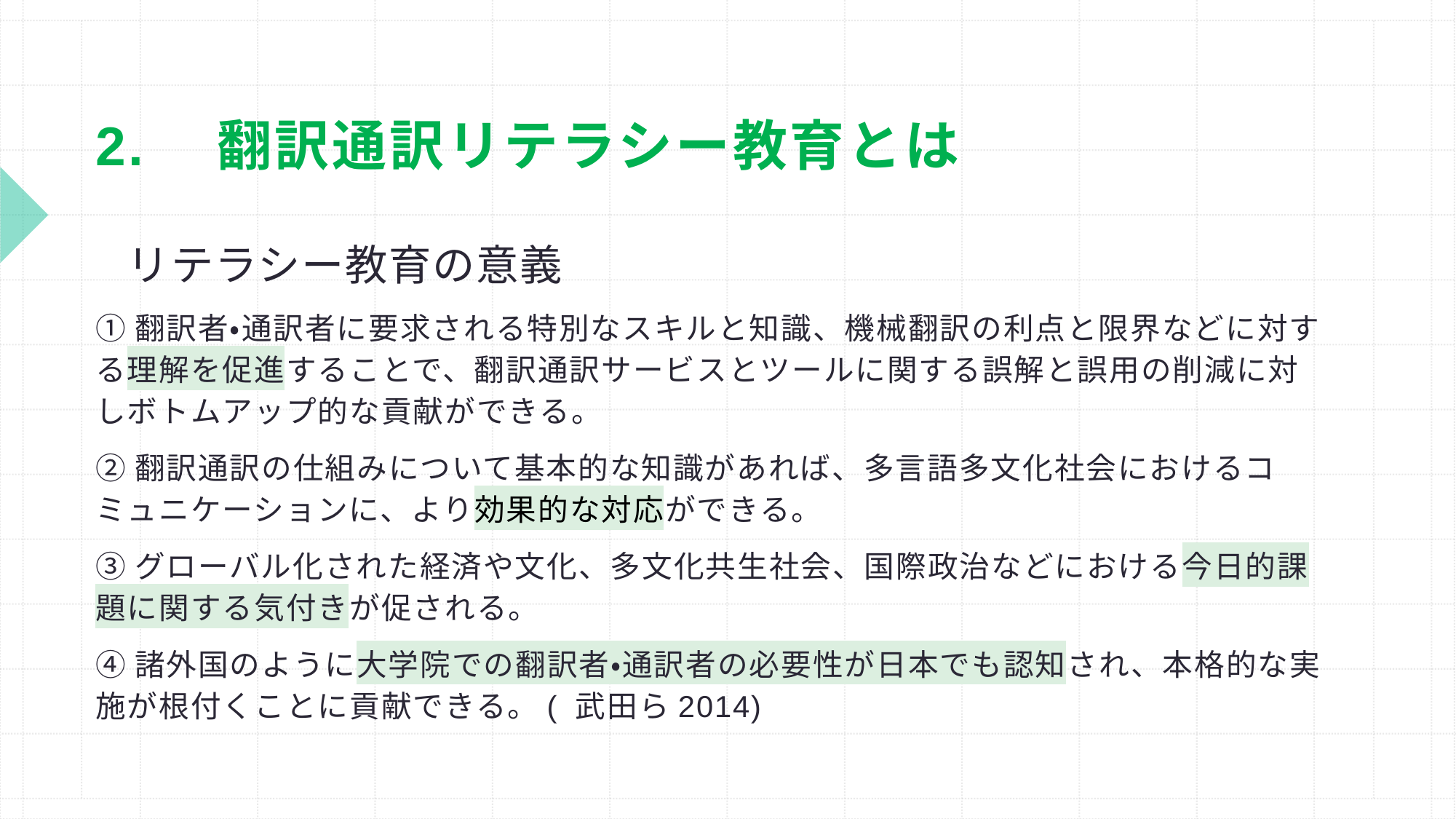

# 2.　翻訳通訳リテラシー教育とは
　リテラシー教育の意義
①翻訳者・通訳者に要求される特別なスキルと知識、機械翻訳の利点と限界などに対する理解を促進することで、翻訳通訳サービスとツールに関する誤解と誤用の削減に対しボトムアップ的な貢献ができる。
②翻訳通訳の仕組みについて基本的な知識があれば、多言語多文化社会におけるコミュニケーションに、より効果的な対応ができる。
③グローバル化された経済や文化、多文化共生社会、国際政治などにおける今日的課題に関する気付きが促される。
④諸外国のように大学院での翻訳者・通訳者の必要性が日本でも認知され、本格的な実施が根付くことに貢献できる。( 武田ら2014)